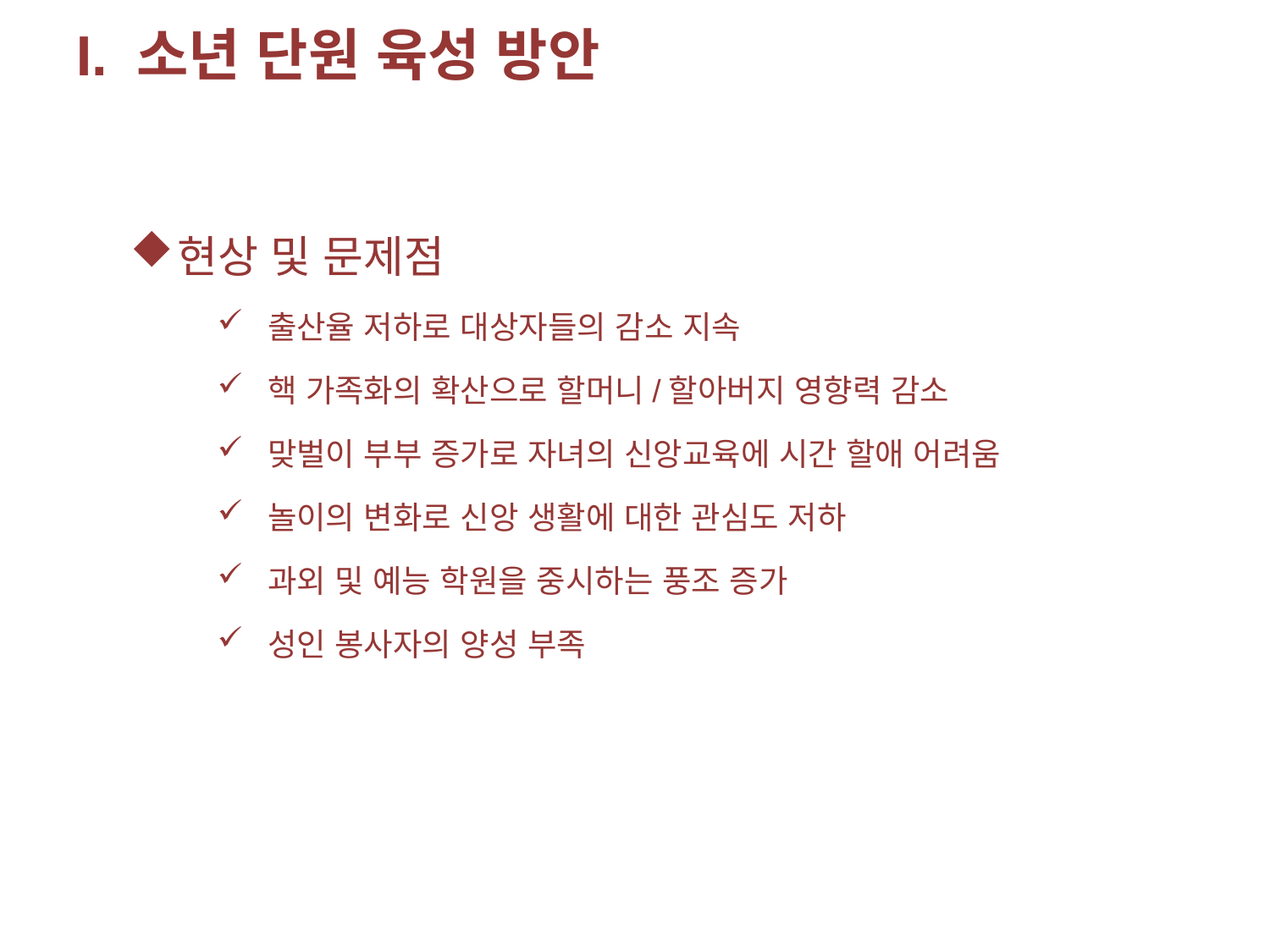

I. 소년 단원 육성 방안
현상 및 문제점
출산율 저하로 대상자들의 감소 지속
핵 가족화의 확산으로 할머니/할아버지 영향력 감소
맞벌이 부부 증가로 자녀의 신앙교육에 시간 할애 어려움
놀이의 변화로 신앙 생활에 대한 관심도 저하
과외 및 예능 학원을 중시하는 풍조 증가
성인 봉사자의 양성 부족